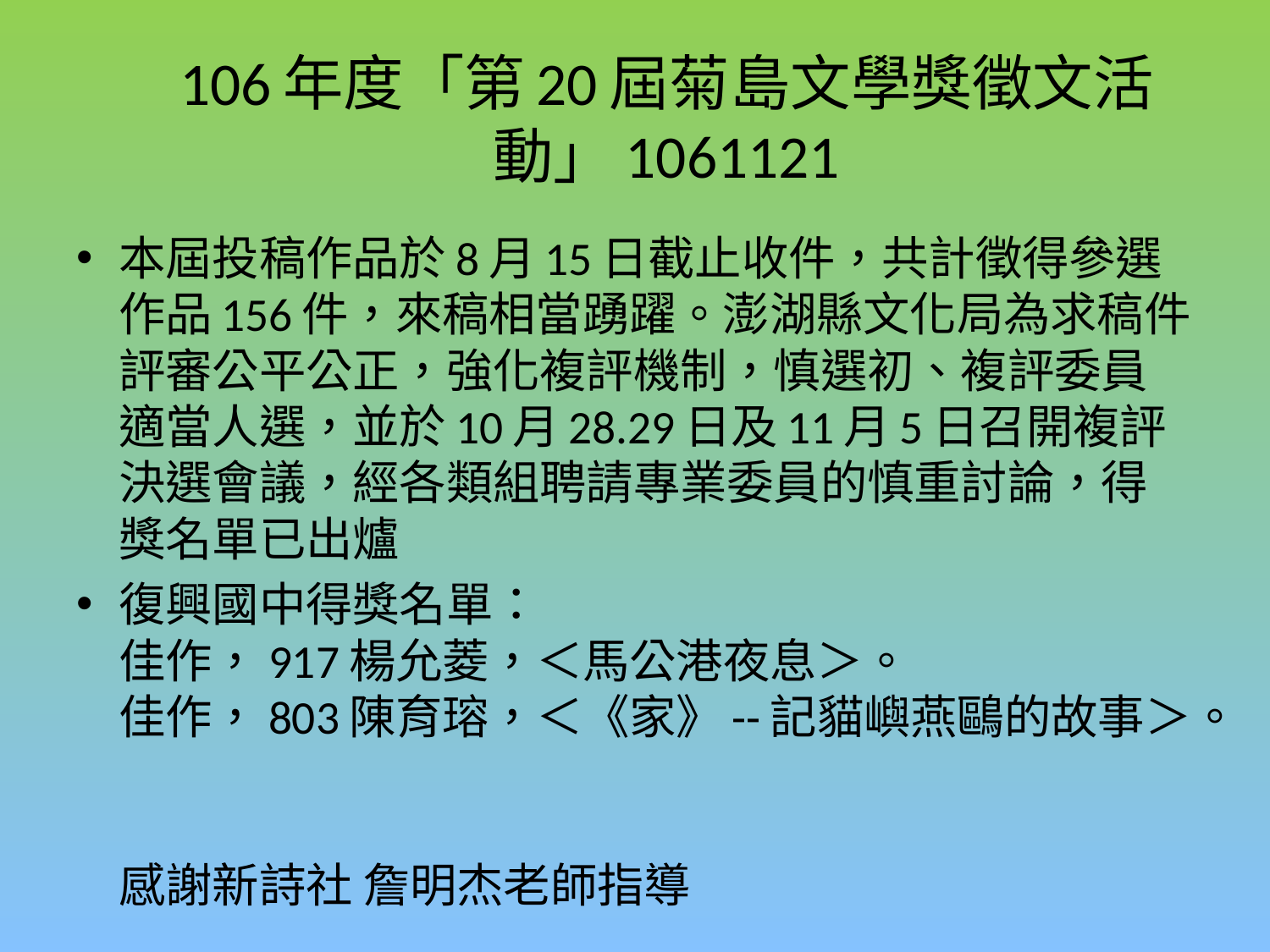

# 106年度「第20屆菊島文學獎徵文活動」1061121
本屆投稿作品於8月15日截止收件，共計徵得參選作品156件，來稿相當踴躍。澎湖縣文化局為求稿件評審公平公正，強化複評機制，慎選初、複評委員適當人選，並於10月28.29日及11月5日召開複評決選會議，經各類組聘請專業委員的慎重討論，得獎名單已出爐
復興國中得獎名單：
佳作，917楊允菱，＜馬公港夜息＞。
佳作，803陳育瑢，＜《家》--記貓嶼燕鷗的故事＞。
感謝新詩社 詹明杰老師指導